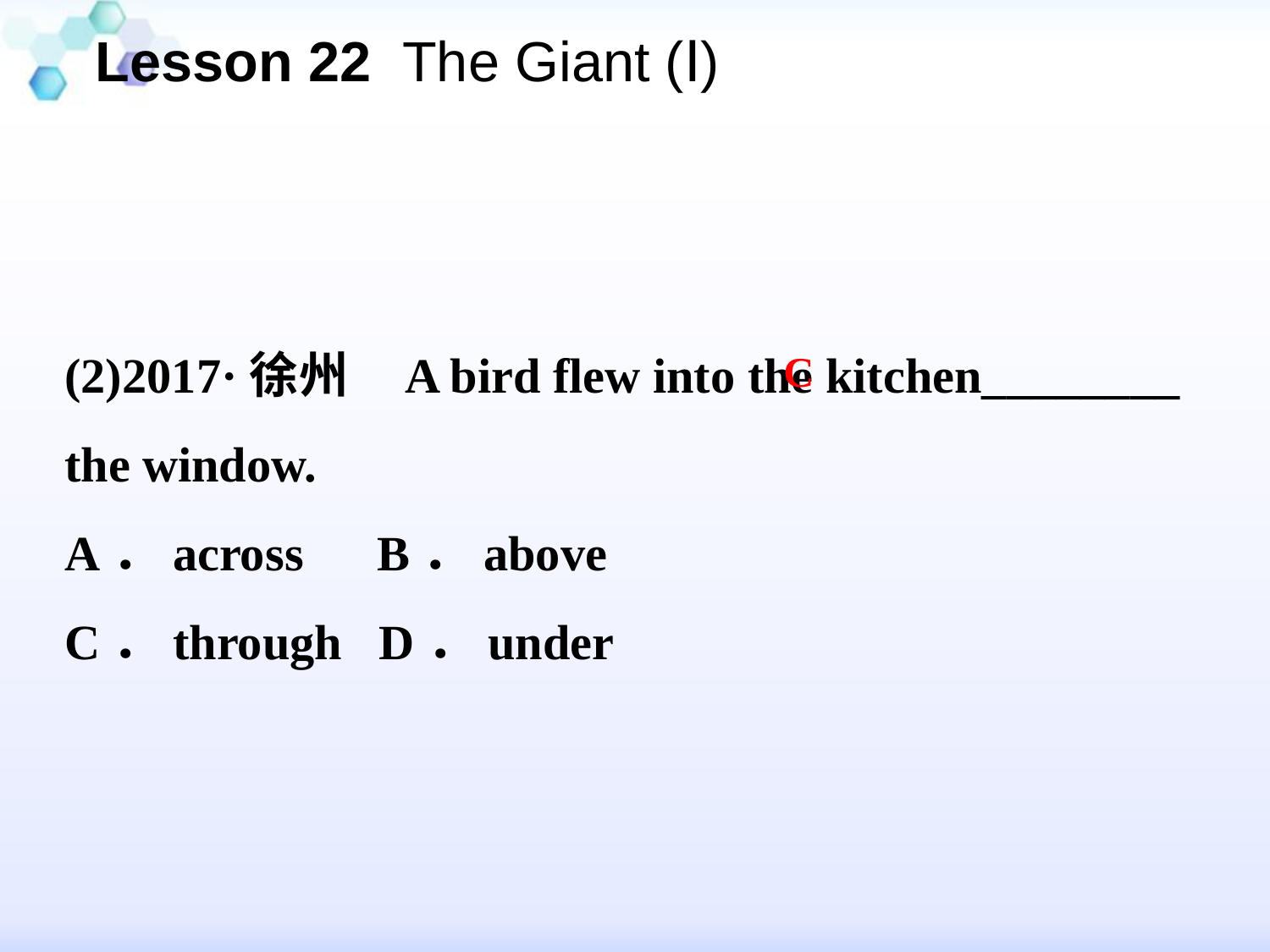

Lesson 22  The Giant (Ⅰ)
#
(2)2017·徐州    A bird flew into the kitchen________ the window.
A．across      B．above
C．through   D．under
C